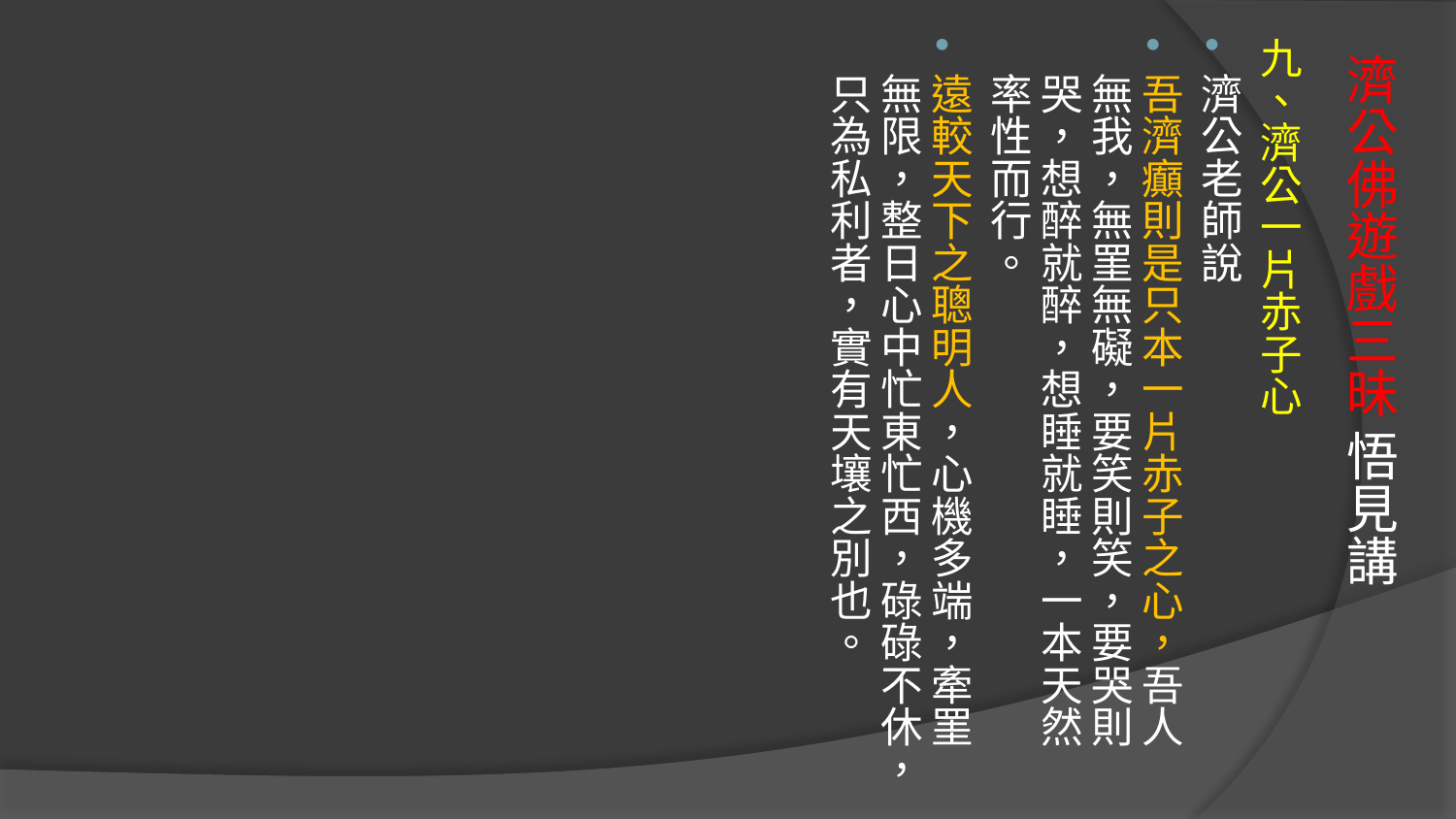

九、濟公一片赤子心
濟公老師說
吾濟癲則是只本一片赤子之心，吾人無我，無罣無礙，要笑則笑，要哭則哭，想醉就醉，想睡就睡，一本天然率性而行。
遠較天下之聰明人，心機多端，牽罣無限，整日心中忙東忙西，碌碌不休，只為私利者，實有天壤之別也。

# 濟公佛遊戲三昧 悟見講